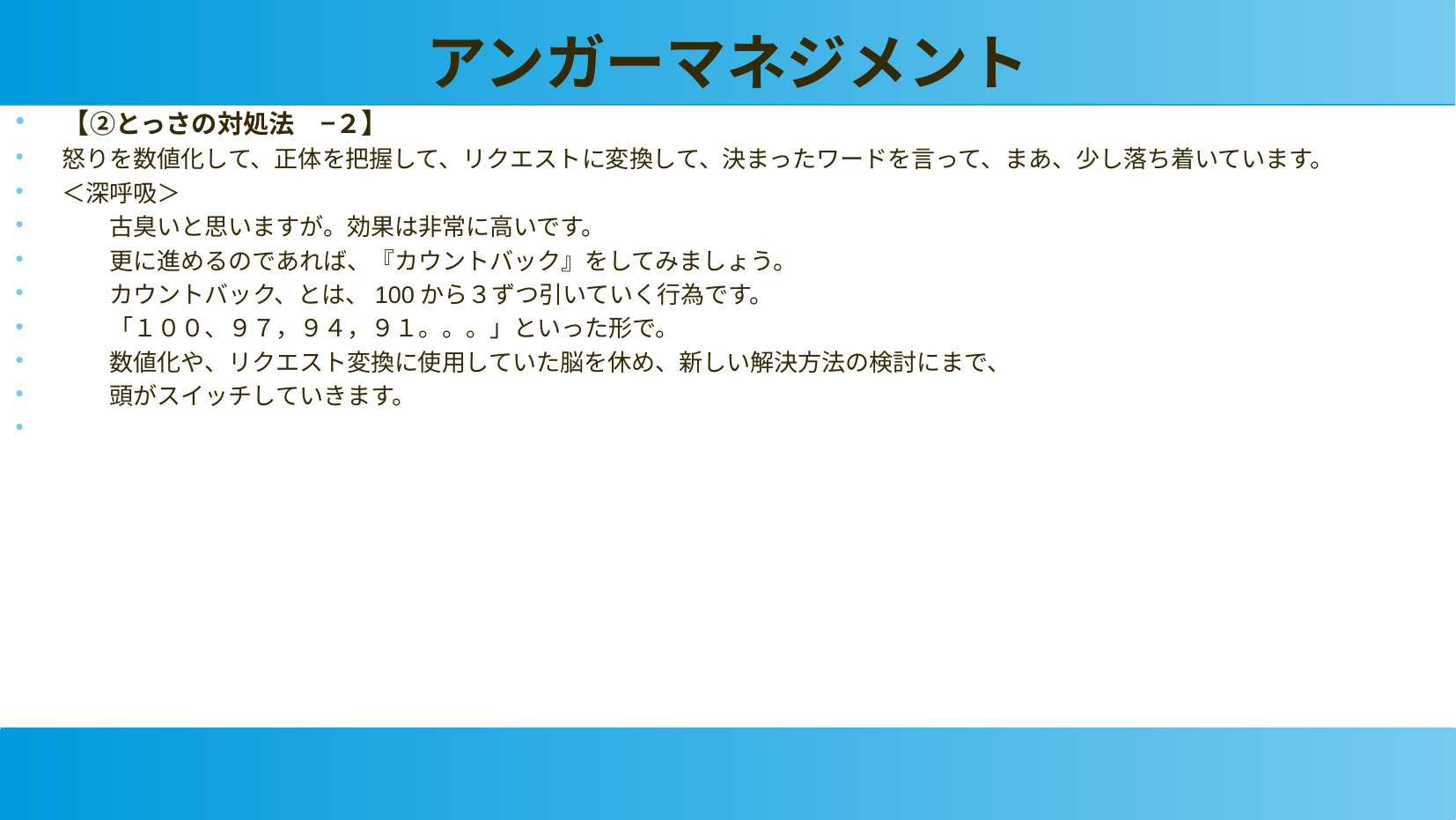

アンガーマネジメント
【②とっさの対処法　−２】
怒りを数値化して、正体を把握して、リクエストに変換して、決まったワードを言って、まあ、少し落ち着いています。
＜深呼吸＞
　　古臭いと思いますが。効果は非常に高いです。
　　更に進めるのであれば、『カウントバック』をしてみましょう。
　　カウントバック、とは、100から３ずつ引いていく行為です。
　　「１００、９７，９４，９１。。。」といった形で。
　　数値化や、リクエスト変換に使用していた脳を休め、新しい解決方法の検討にまで、
　　頭がスイッチしていきます。